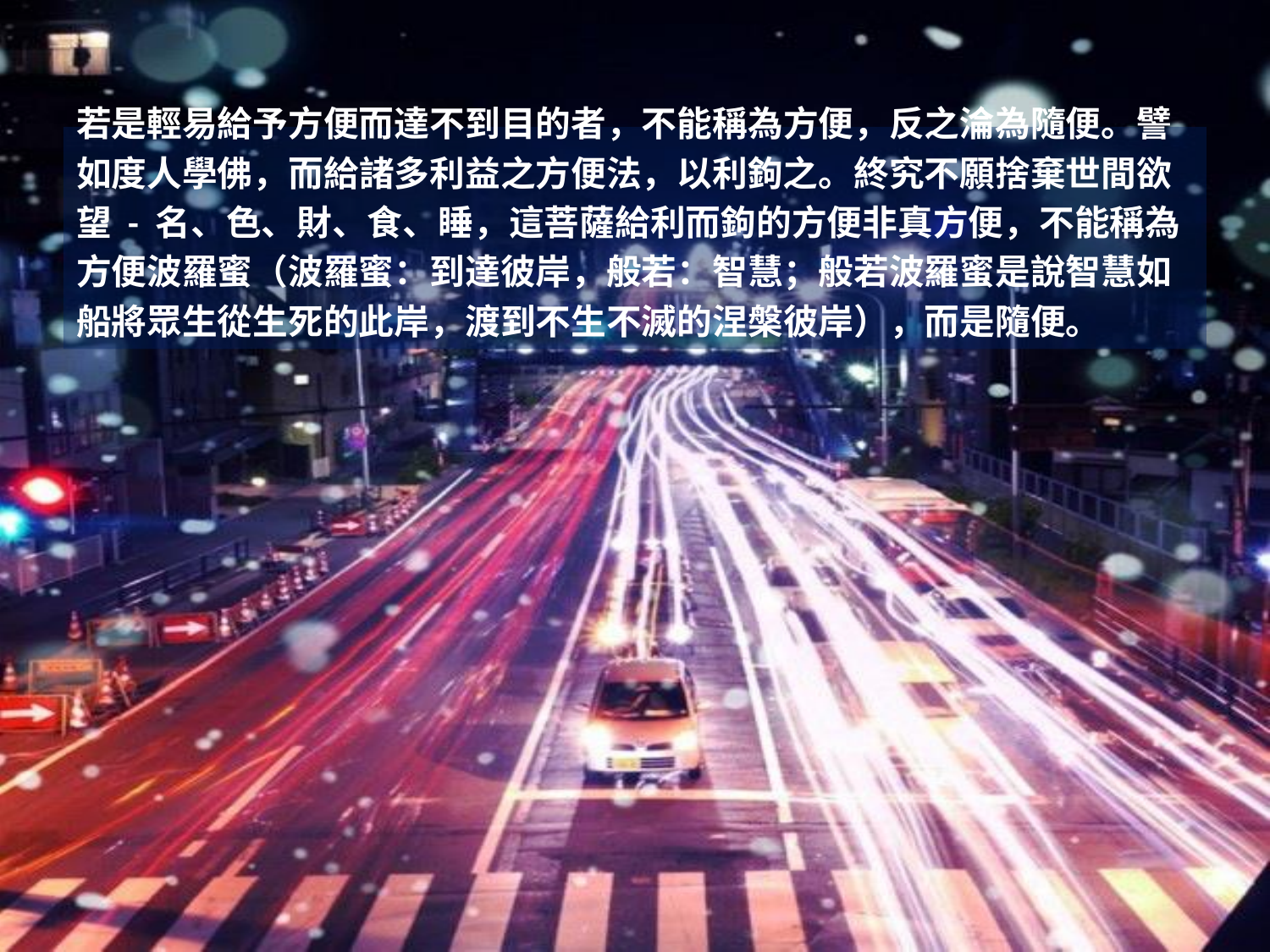

若是輕易給予方便而達不到目的者，不能稱為方便，反之淪為隨便。譬
如度人學佛，而給諸多利益之方便法，以利鉤之。終究不願捨棄世間欲
望 - 名、色、財、食、睡，這菩薩給利而鉤的方便非真方便，不能稱為
方便波羅蜜（波羅蜜：到達彼岸，般若：智慧；般若波羅蜜是說智慧如
船將眾生從生死的此岸，渡到不生不滅的涅槃彼岸），而是隨便。